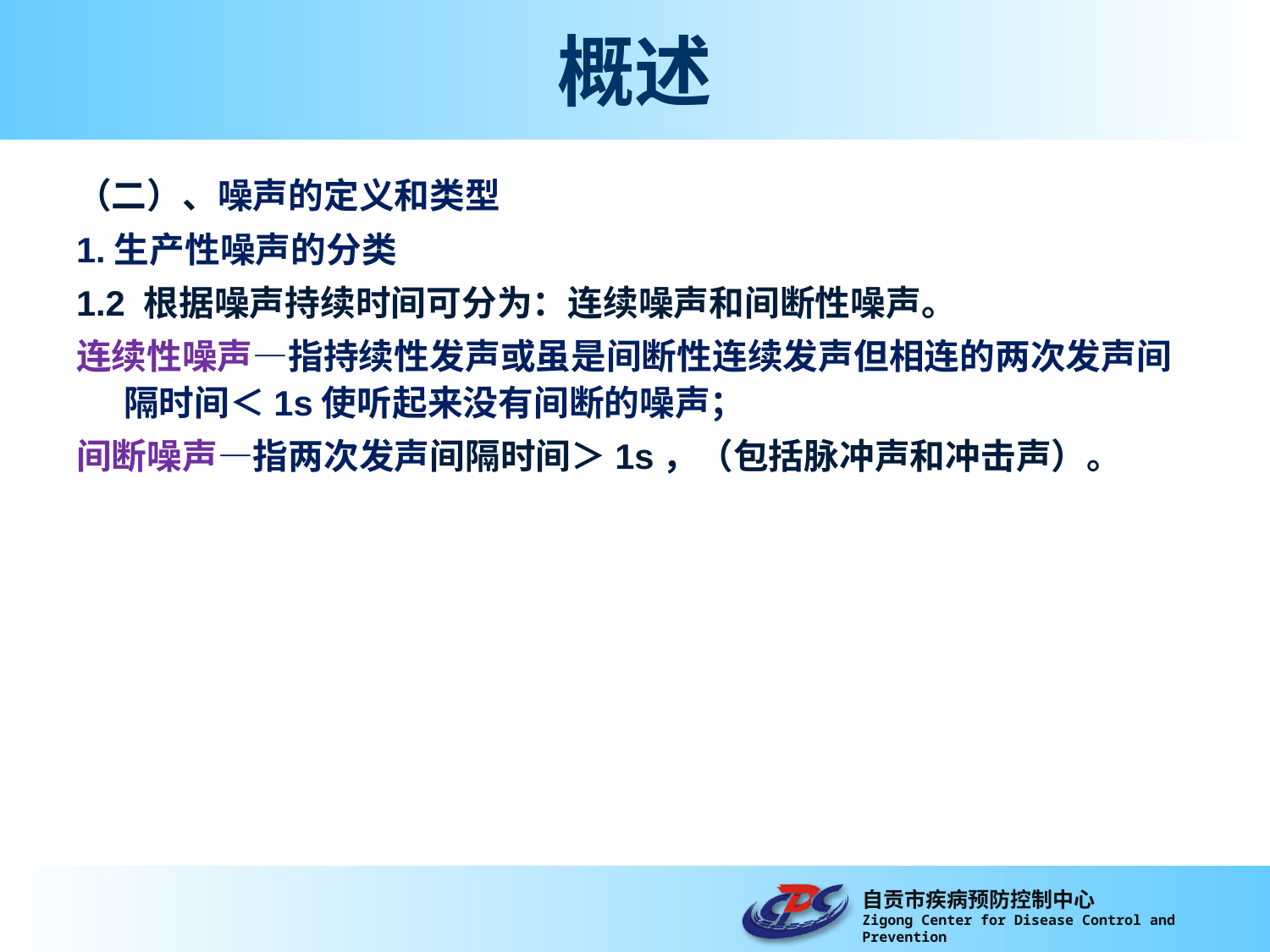

# 概述
（二）、噪声的定义和类型
1.生产性噪声的分类
1.2 根据噪声持续时间可分为：连续噪声和间断性噪声。
连续性噪声—指持续性发声或虽是间断性连续发声但相连的两次发声间隔时间＜1s使听起来没有间断的噪声；
间断噪声—指两次发声间隔时间＞1s，（包括脉冲声和冲击声）。
34